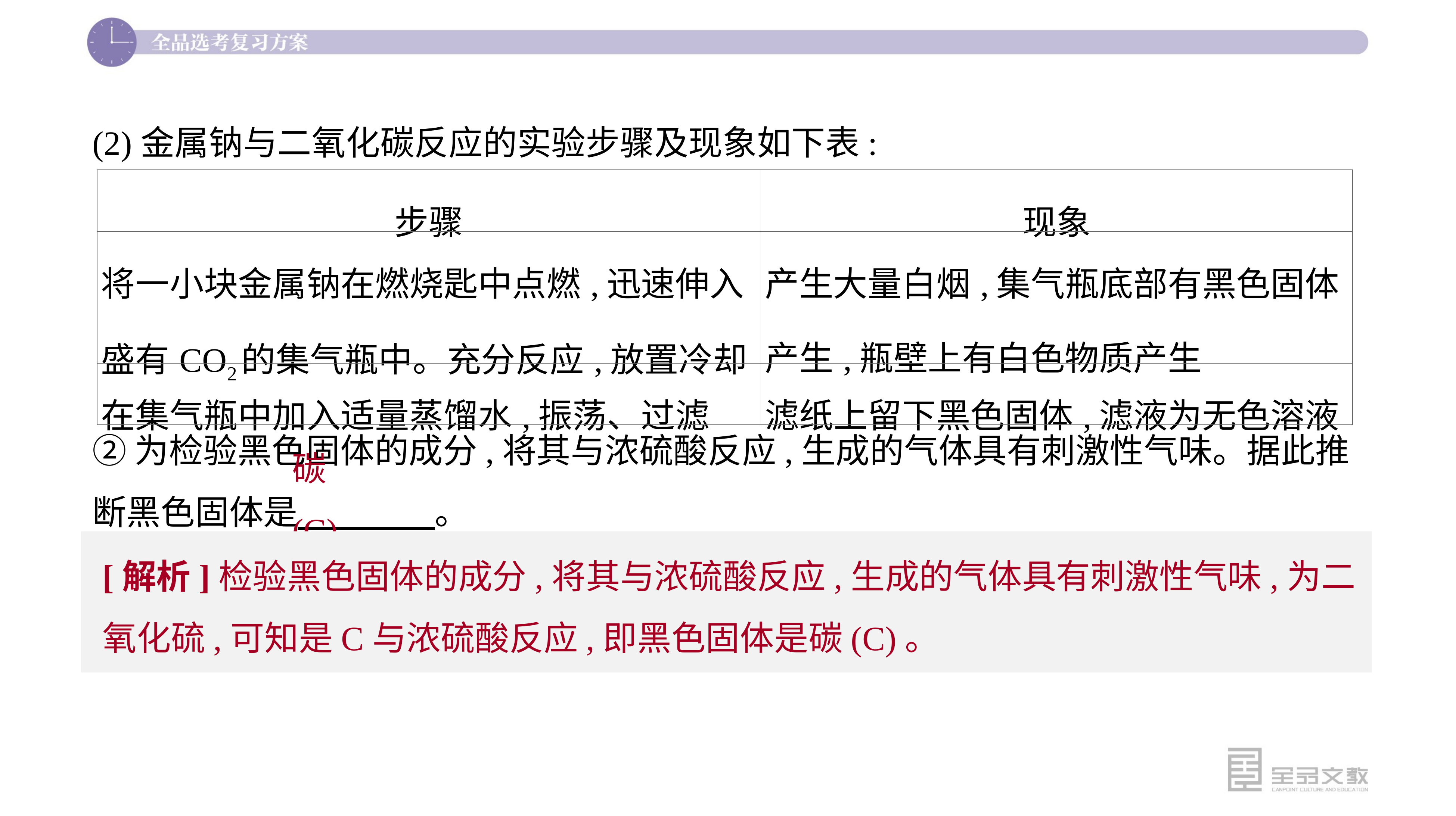

(2)金属钠与二氧化碳反应的实验步骤及现象如下表:

②为检验黑色固体的成分,将其与浓硫酸反应,生成的气体具有刺激性气味。据此推断黑色固体是　　　　。
| 步骤 | 现象 |
| --- | --- |
| 将一小块金属钠在燃烧匙中点燃,迅速伸入盛有CO2的集气瓶中。充分反应,放置冷却 | 产生大量白烟,集气瓶底部有黑色固体产生,瓶壁上有白色物质产生 |
| 在集气瓶中加入适量蒸馏水,振荡、过滤 | 滤纸上留下黑色固体,滤液为无色溶液 |
碳(C)

[解析]检验黑色固体的成分,将其与浓硫酸反应,生成的气体具有刺激性气味,为二氧化硫,可知是C与浓硫酸反应,即黑色固体是碳(C)。